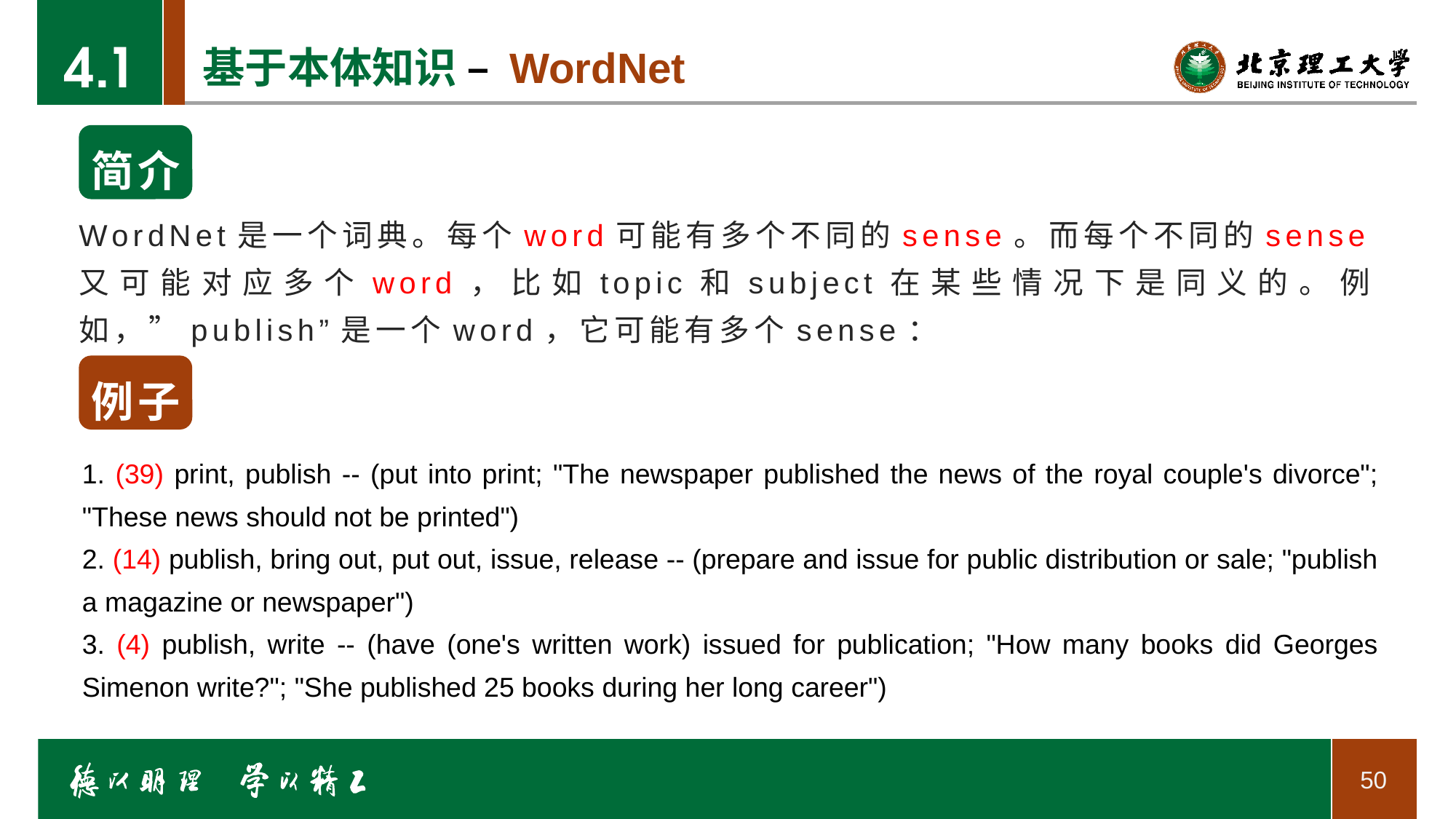

4.1
# 基于本体知识 – WordNet
简介
WordNet是一个词典。每个word可能有多个不同的sense。而每个不同的sense又可能对应多个word，比如topic和subject在某些情况下是同义的。例如，”publish”是一个word，它可能有多个sense：
例子
1. (39) print, publish -- (put into print; "The newspaper published the news of the royal couple's divorce"; "These news should not be printed")
2. (14) publish, bring out, put out, issue, release -- (prepare and issue for public distribution or sale; "publish a magazine or newspaper")
3. (4) publish, write -- (have (one's written work) issued for publication; "How many books did Georges Simenon write?"; "She published 25 books during her long career")